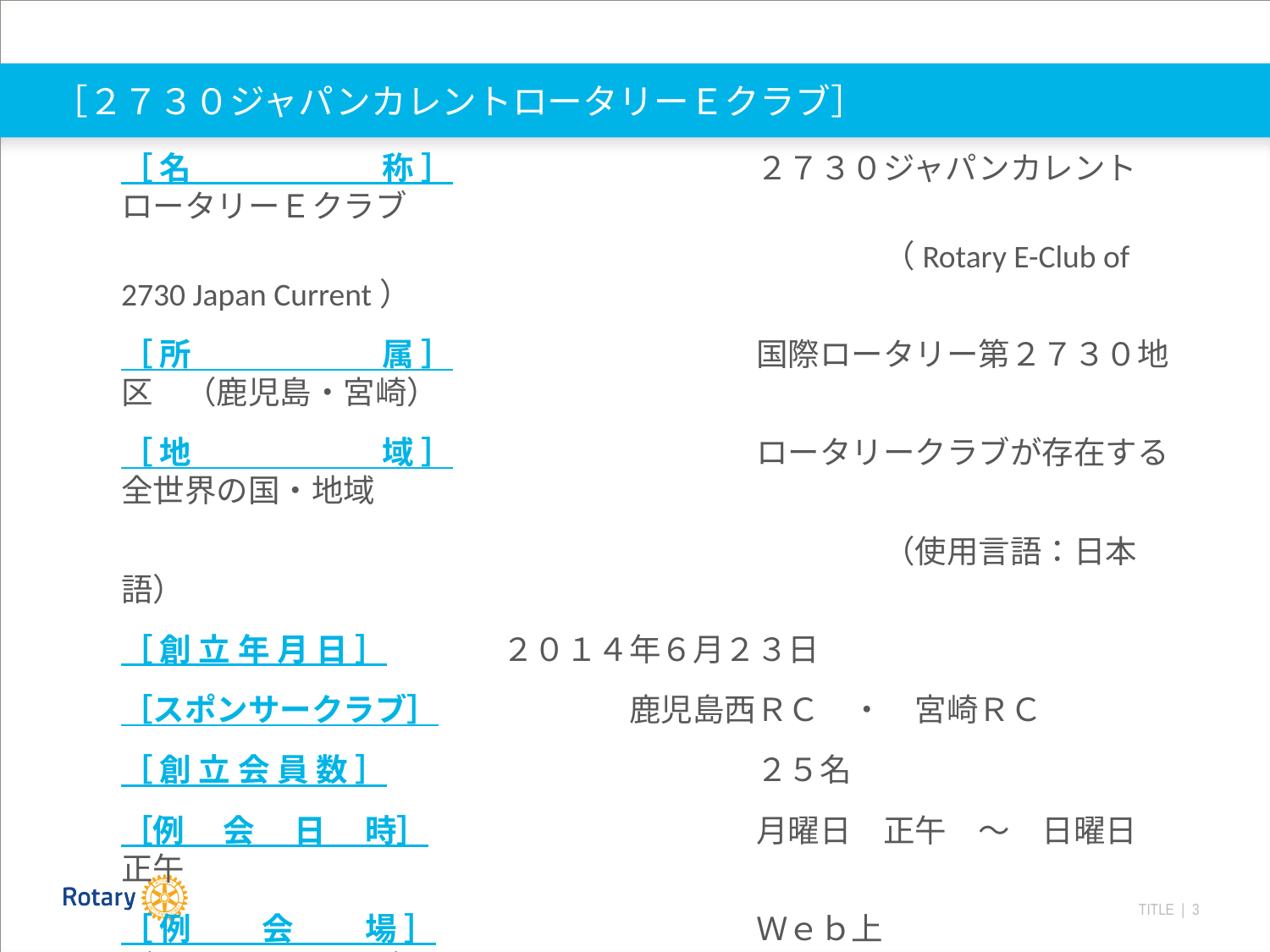

# ［２７３０ジャパンカレントロータリーＥクラブ］
［ 名　　　　　　称 ］			２７３０ジャパンカレントロータリーＥクラブ
						（Rotary E-Club of 2730 Japan Current）
［ 所　　　　　　属 ］			国際ロータリー第２７３０地区　（鹿児島・宮崎）
［ 地　　　　　　域 ］			ロータリークラブが存在する全世界の国・地域
						（使用言語：日本語）
［ 創 立 年 月 日 ］　　　 	２０１４年６月２３日
［スポンサークラブ］　　　	鹿児島西ＲＣ　・　宮崎ＲＣ
［ 創 立 会 員 数 ］			２５名
［例　 会　 日　 時］			月曜日　正午　～　日曜日　正午
［ 例　　 会　　 場 ］			Ｗｅｂ上　　（www,jce2730.org）
　　　　　　　　　　　　　　　　　　※年３回はリアル例会を開催。
　　　　　　　　　　　　　　　　　　（ガバナー公式訪問、クラブ総会、創立記念例会）